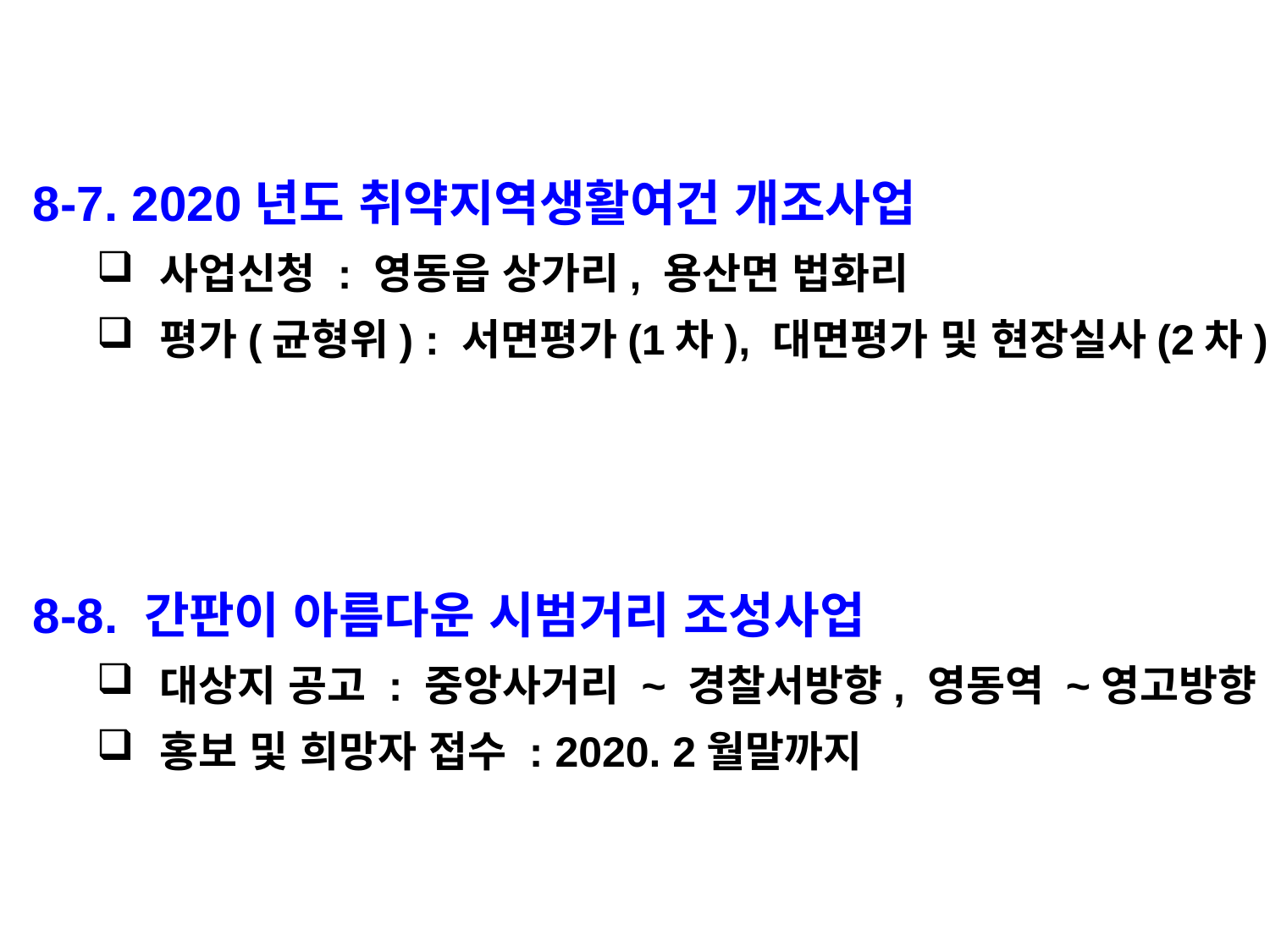

8-7. 2020년도 취약지역생활여건 개조사업
사업신청 : 영동읍 상가리, 용산면 법화리
평가(균형위) : 서면평가(1차), 대면평가 및 현장실사(2차)
8-8. 간판이 아름다운 시범거리 조성사업
대상지 공고 : 중앙사거리 ~ 경찰서방향, 영동역 ~영고방향
홍보 및 희망자 접수 : 2020. 2월말까지